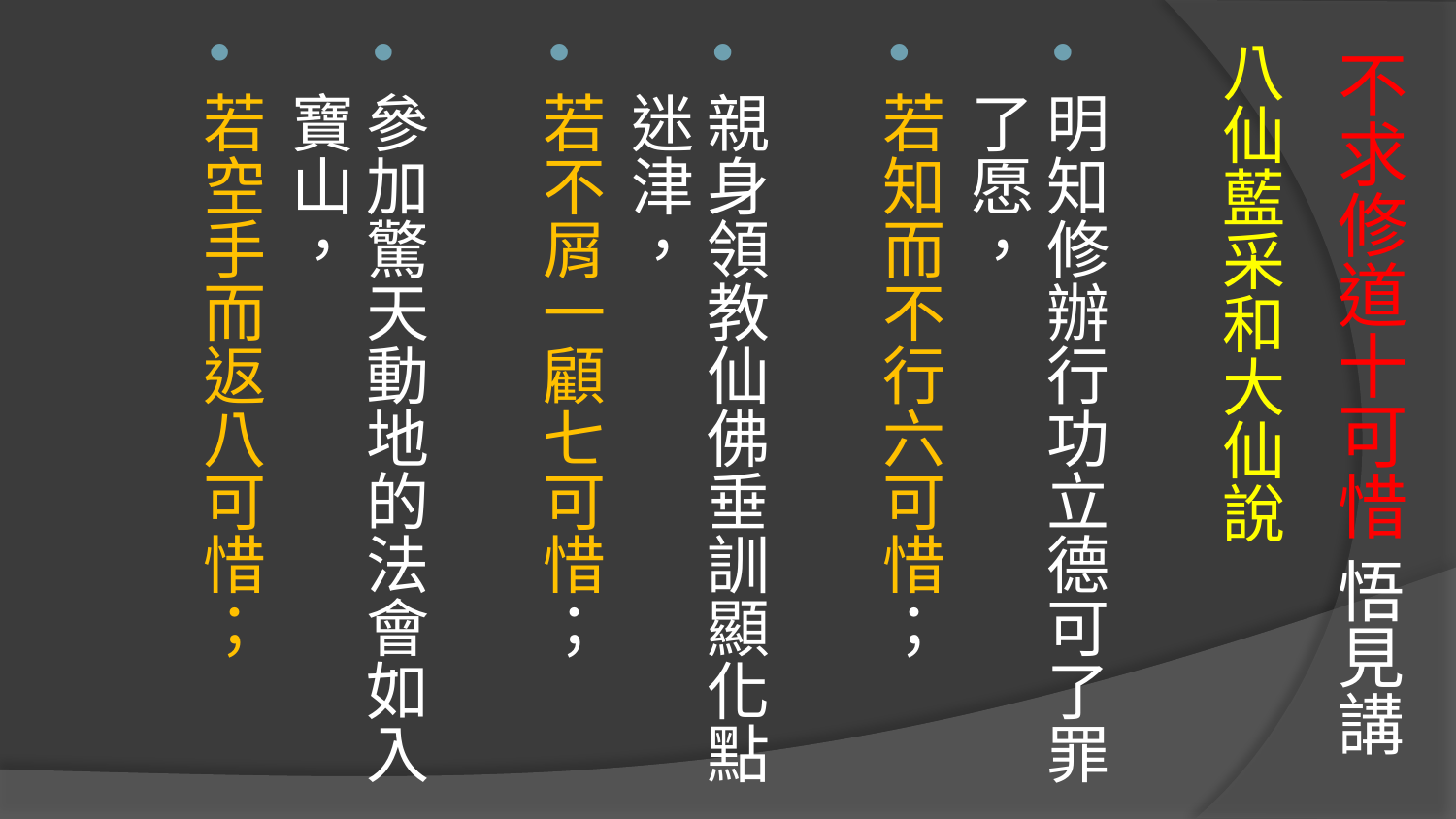

# 不求修道十可惜 悟見講
八仙藍采和大仙說

明知修辦行功立德可了罪了愿，
若知而不行六可惜；

親身領教仙佛垂訓顯化點迷津，
若不屑一顧七可惜；

參加驚天動地的法會如入寶山，
若空手而返八可惜；